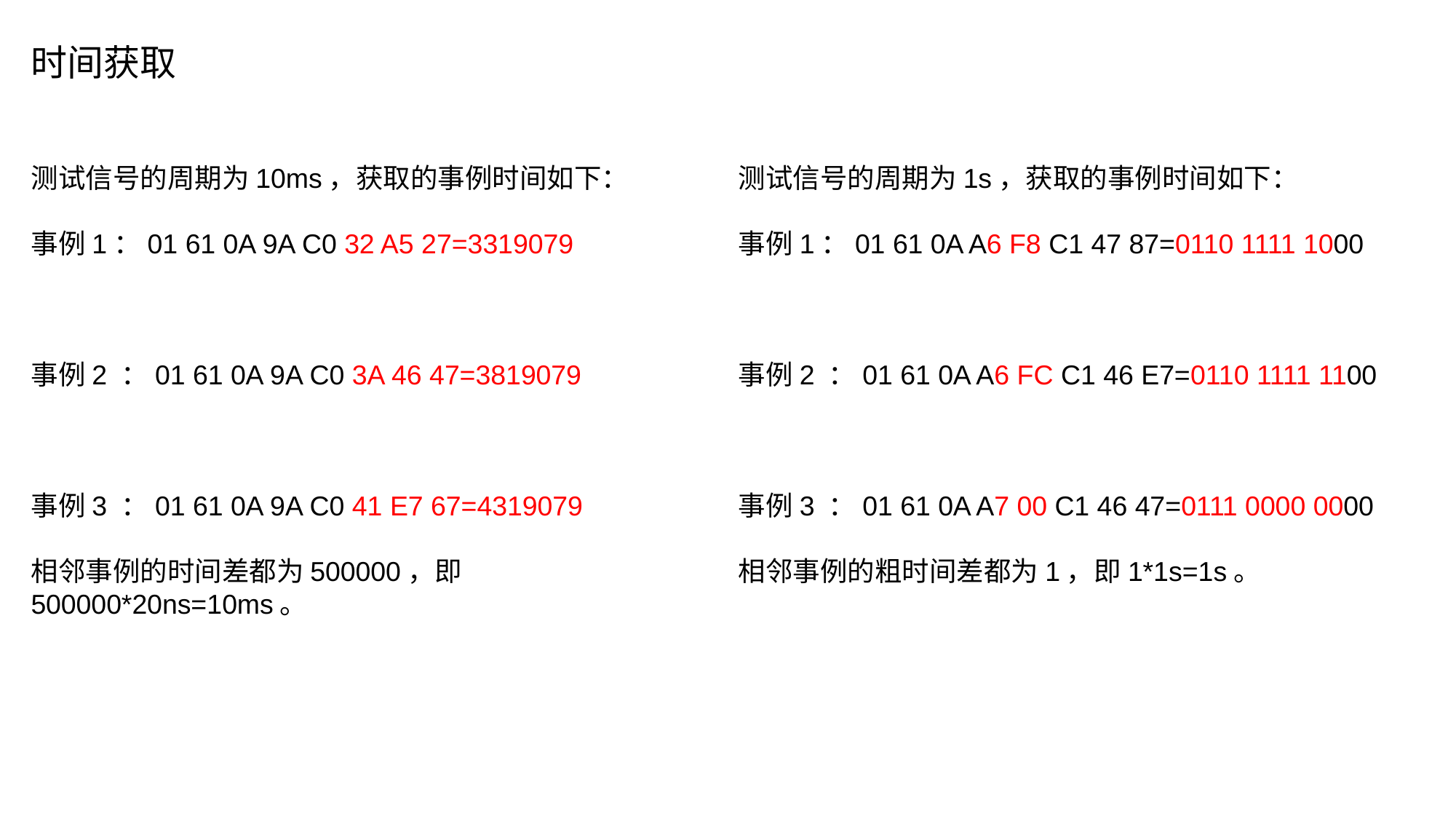

时间获取
测试信号的周期为1s，获取的事例时间如下：

事例1：01 61 0A A6 F8 C1 47 87=0110 1111 1000

事例2 ：01 61 0A A6 FC C1 46 E7=0110 1111 1100

事例3 ：01 61 0A A7 00 C1 46 47=0111 0000 0000

相邻事例的粗时间差都为1，即1*1s=1s。

测试信号的周期为10ms，获取的事例时间如下：

事例1：01 61 0A 9A C0 32 A5 27=3319079

事例2 ：01 61 0A 9A C0 3A 46 47=3819079

事例3 ：01 61 0A 9A C0 41 E7 67=4319079

相邻事例的时间差都为500000，即500000*20ns=10ms。